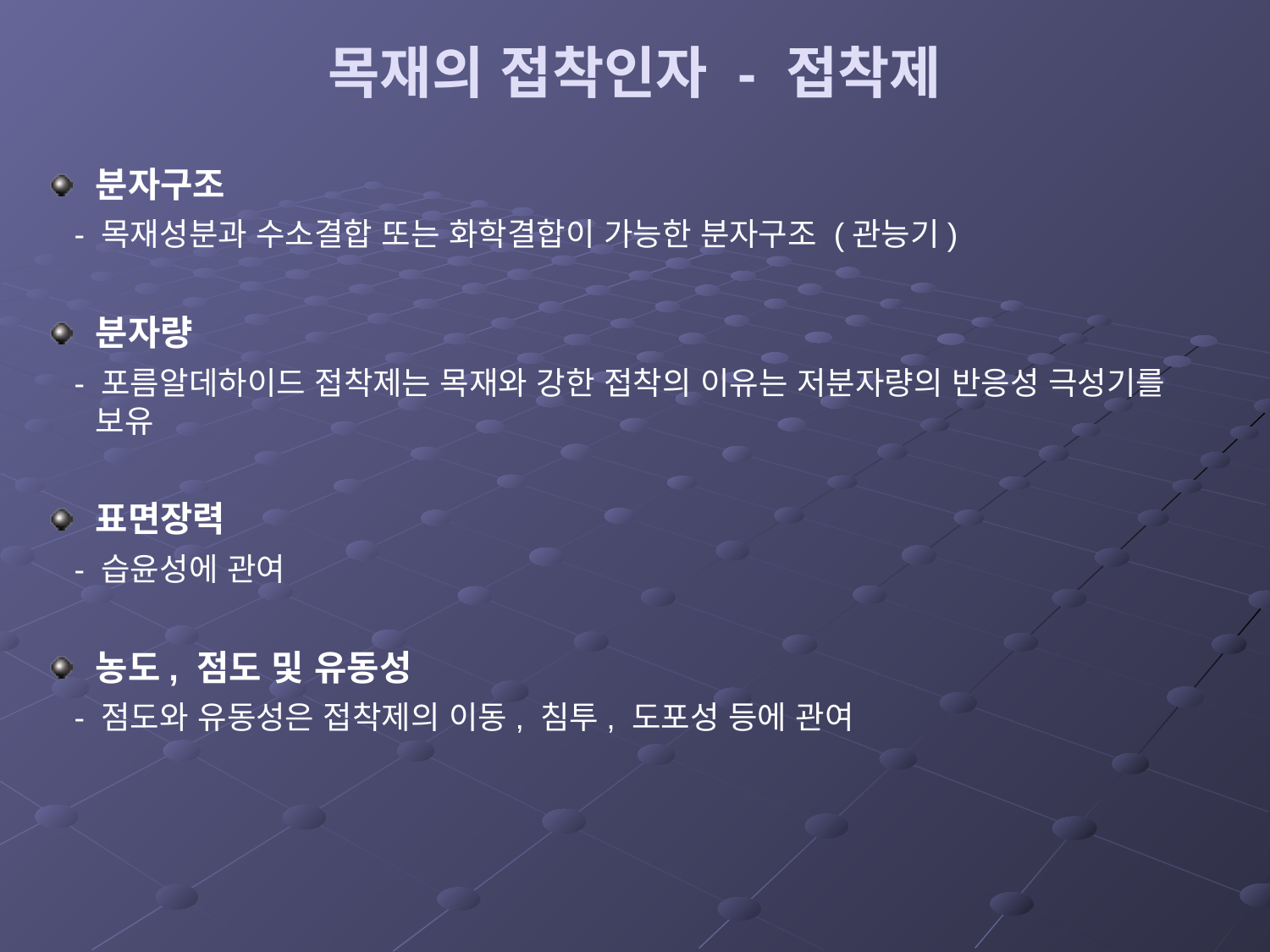

# 목재의 접착인자 - 접착제
분자구조
   - 목재성분과 수소결합 또는 화학결합이 가능한 분자구조 (관능기)

분자량
   - 포름알데하이드 접착제는 목재와 강한 접착의 이유는 저분자량의 반응성 극성기를 보유

표면장력
   - 습윤성에 관여

농도, 점도 및 유동성
   - 점도와 유동성은 접착제의 이동, 침투, 도포성 등에 관여